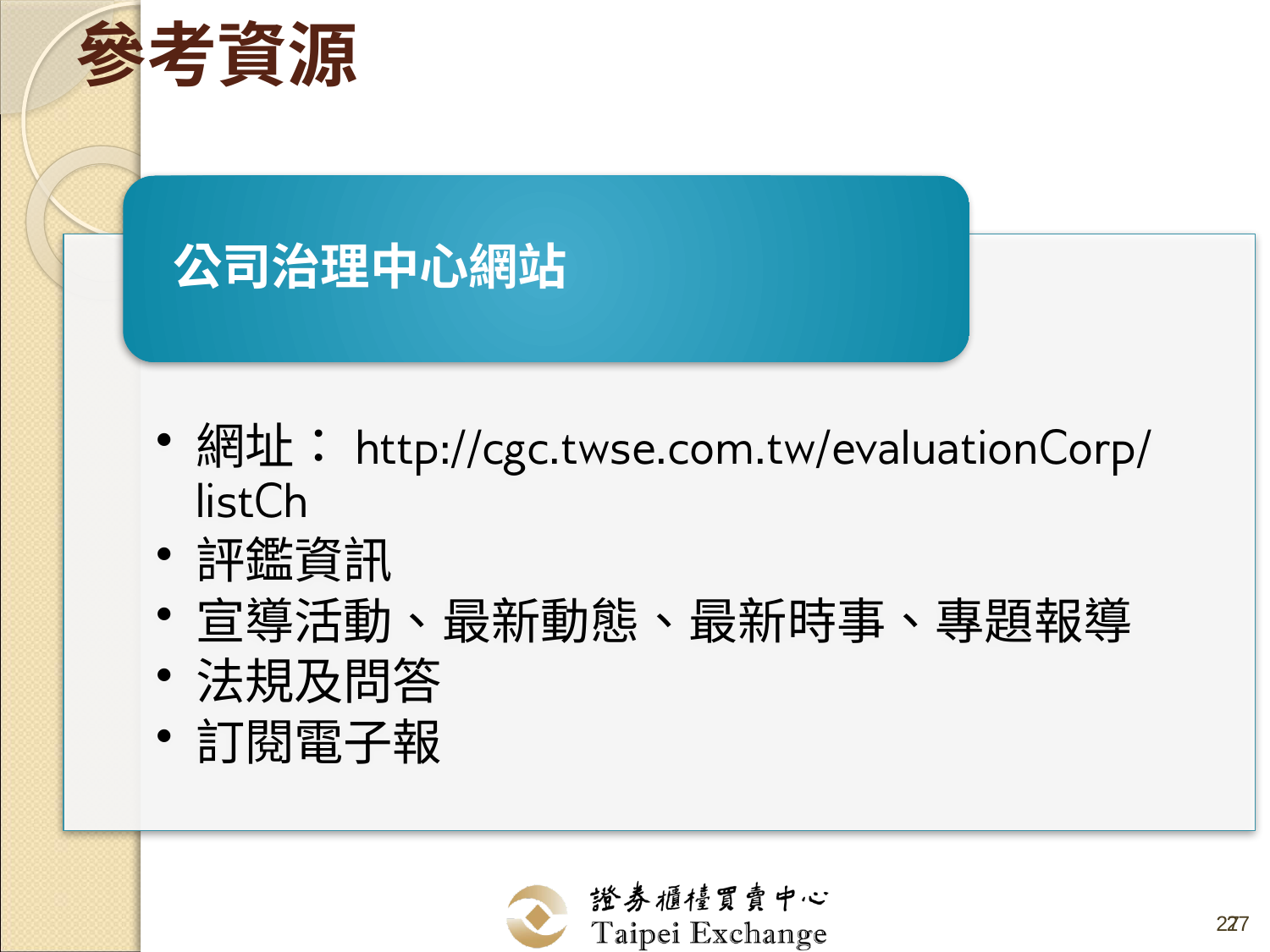

參考資源
網址：http://cgc.twse.com.tw/evaluationCorp/listCh
評鑑資訊
宣導活動、最新動態、最新時事、專題報導
法規及問答
訂閱電子報
公司治理中心網站
27